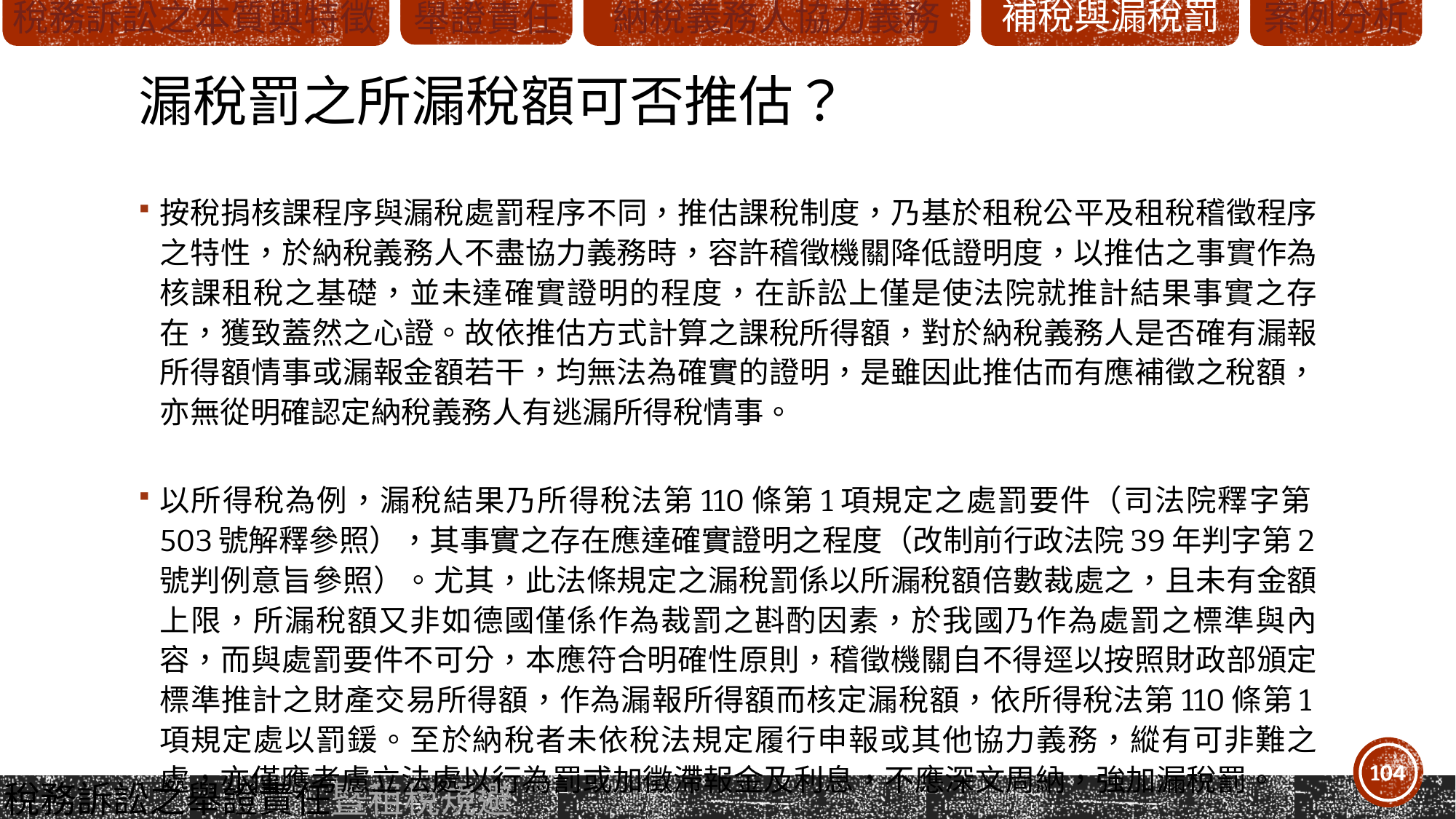

# 漏稅罰之所漏稅額可否推估？
按稅捐核課程序與漏稅處罰程序不同，推估課稅制度，乃基於租稅公平及租稅稽徵程序之特性，於納稅義務人不盡協力義務時，容許稽徵機關降低證明度，以推估之事實作為核課租稅之基礎，並未達確實證明的程度，在訴訟上僅是使法院就推計結果事實之存在，獲致蓋然之心證。故依推估方式計算之課稅所得額，對於納稅義務人是否確有漏報所得額情事或漏報金額若干，均無法為確實的證明，是雖因此推估而有應補徵之稅額，亦無從明確認定納稅義務人有逃漏所得稅情事。

以所得稅為例，漏稅結果乃所得稅法第110條第1項規定之處罰要件（司法院釋字第503號解釋參照），其事實之存在應達確實證明之程度（改制前行政法院39年判字第2號判例意旨參照）。尤其，此法條規定之漏稅罰係以所漏稅額倍數裁處之，且未有金額上限，所漏稅額又非如德國僅係作為裁罰之斟酌因素，於我國乃作為處罰之標準與內容，而與處罰要件不可分，本應符合明確性原則，稽徵機關自不得逕以按照財政部頒定標準推計之財產交易所得額，作為漏報所得額而核定漏稅額，依所得稅法第110條第1項規定處以罰鍰。至於納稅者未依稅法規定履行申報或其他協力義務，縱有可非難之處，亦僅應考慮立法處以行為罰或加徵滯報金及利息，不應深文周納，強加漏稅罰。
104